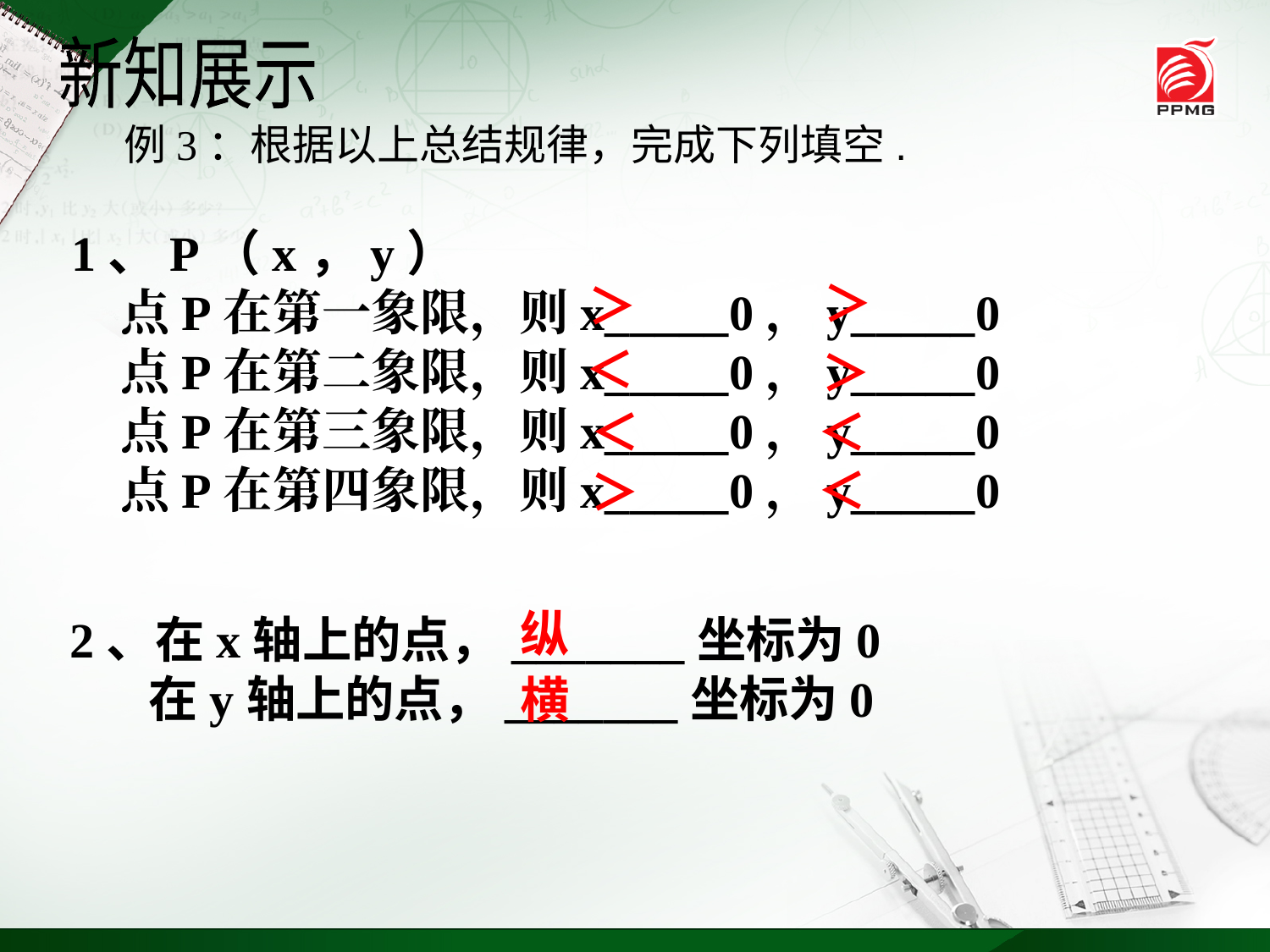

新知展示
例3：根据以上总结规律，完成下列填空.
1、P（x，y）
   点P在第一象限，则x_____0，y_____0
   点P在第二象限，则x_____0，y_____0
   点P在第三象限，则x_____0，y_____0
   点P在第四象限，则x_____0，y_____0
＞
＞
＜
＞
＜
＜
＜
＞
纵
2、在x轴上的点，_______坐标为0
      在y轴上的点，_______坐标为0
横